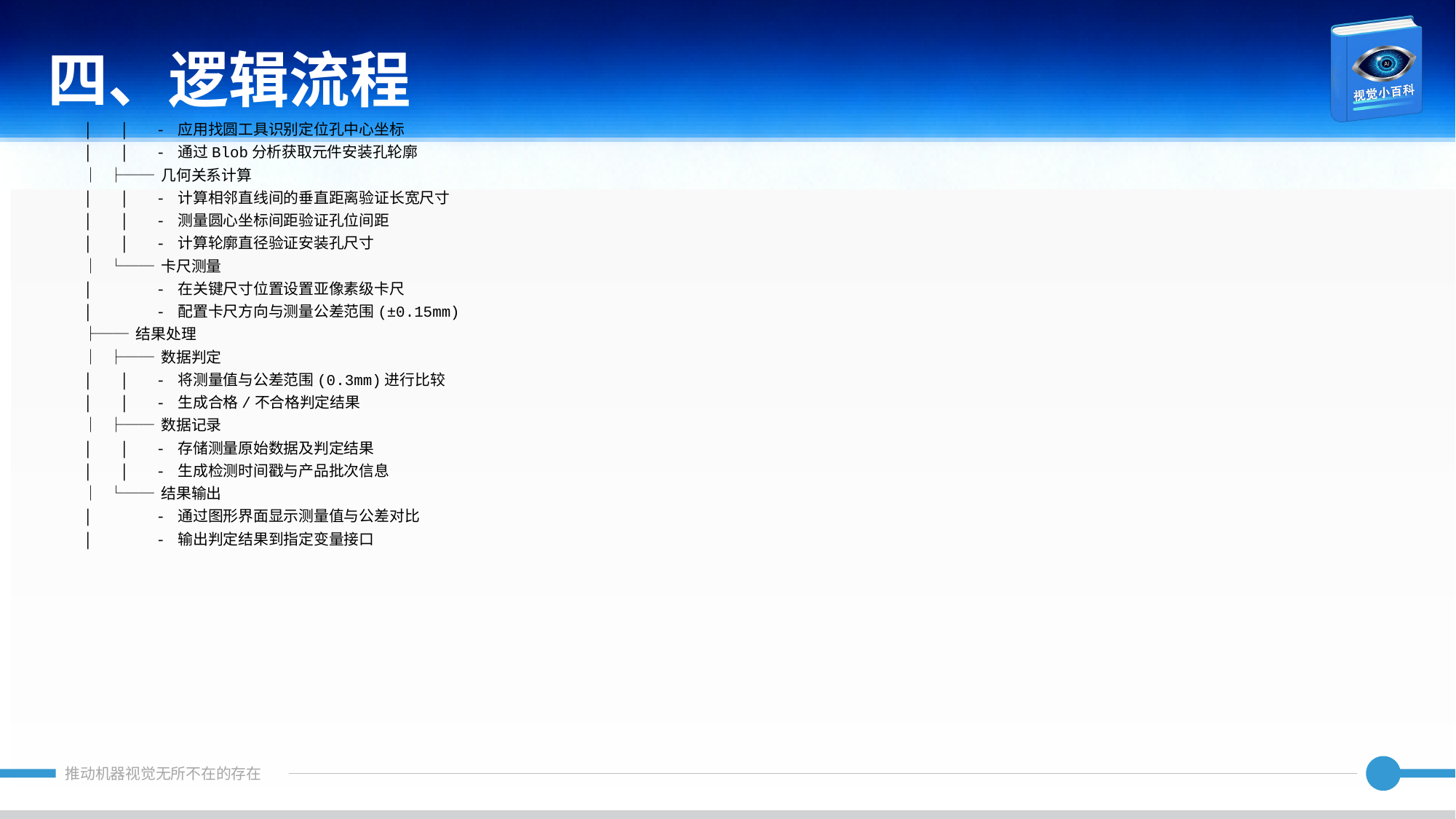

四、逻辑流程

│   │   - 应用找圆工具识别定位孔中心坐标
│   │   - 通过Blob分析获取元件安装孔轮廓
│   ├── 几何关系计算
│   │   - 计算相邻直线间的垂直距离验证长宽尺寸
│   │   - 测量圆心坐标间距验证孔位间距
│   │   - 计算轮廓直径验证安装孔尺寸
│   └── 卡尺测量
│       - 在关键尺寸位置设置亚像素级卡尺
│       - 配置卡尺方向与测量公差范围(±0.15mm)
├── 结果处理
│   ├── 数据判定
│   │   - 将测量值与公差范围(0.3mm)进行比较
│   │   - 生成合格/不合格判定结果
│   ├── 数据记录
│   │   - 存储测量原始数据及判定结果
│   │   - 生成检测时间戳与产品批次信息
│   └── 结果输出
│       - 通过图形界面显示测量值与公差对比
│       - 输出判定结果到指定变量接口
9